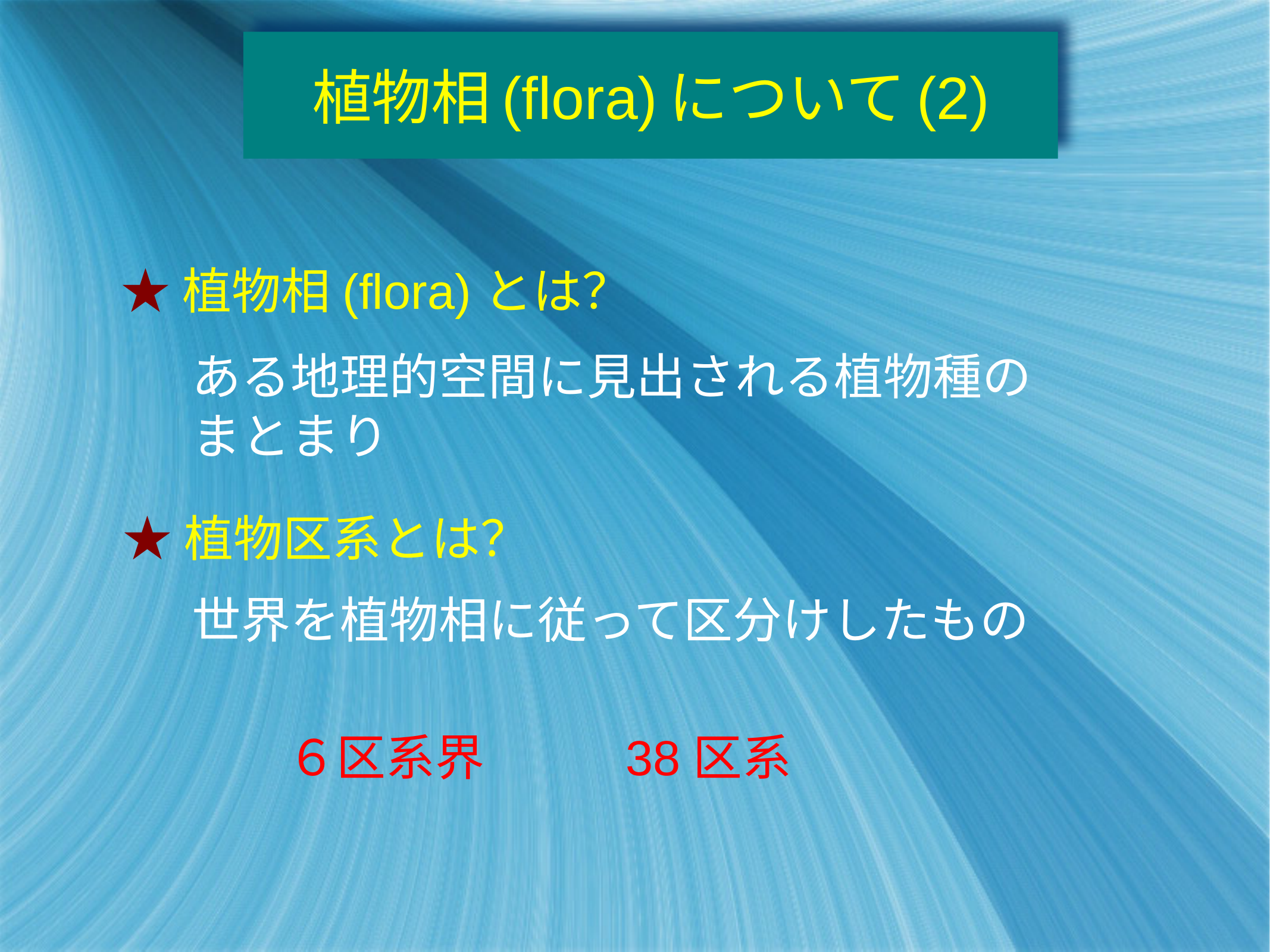

植物相(flora)について(2)
★植物相(flora)とは？
ある地理的空間に見出される植物種のまとまり
★植物区系とは？
世界を植物相に従って区分けしたもの
６区系界
38区系